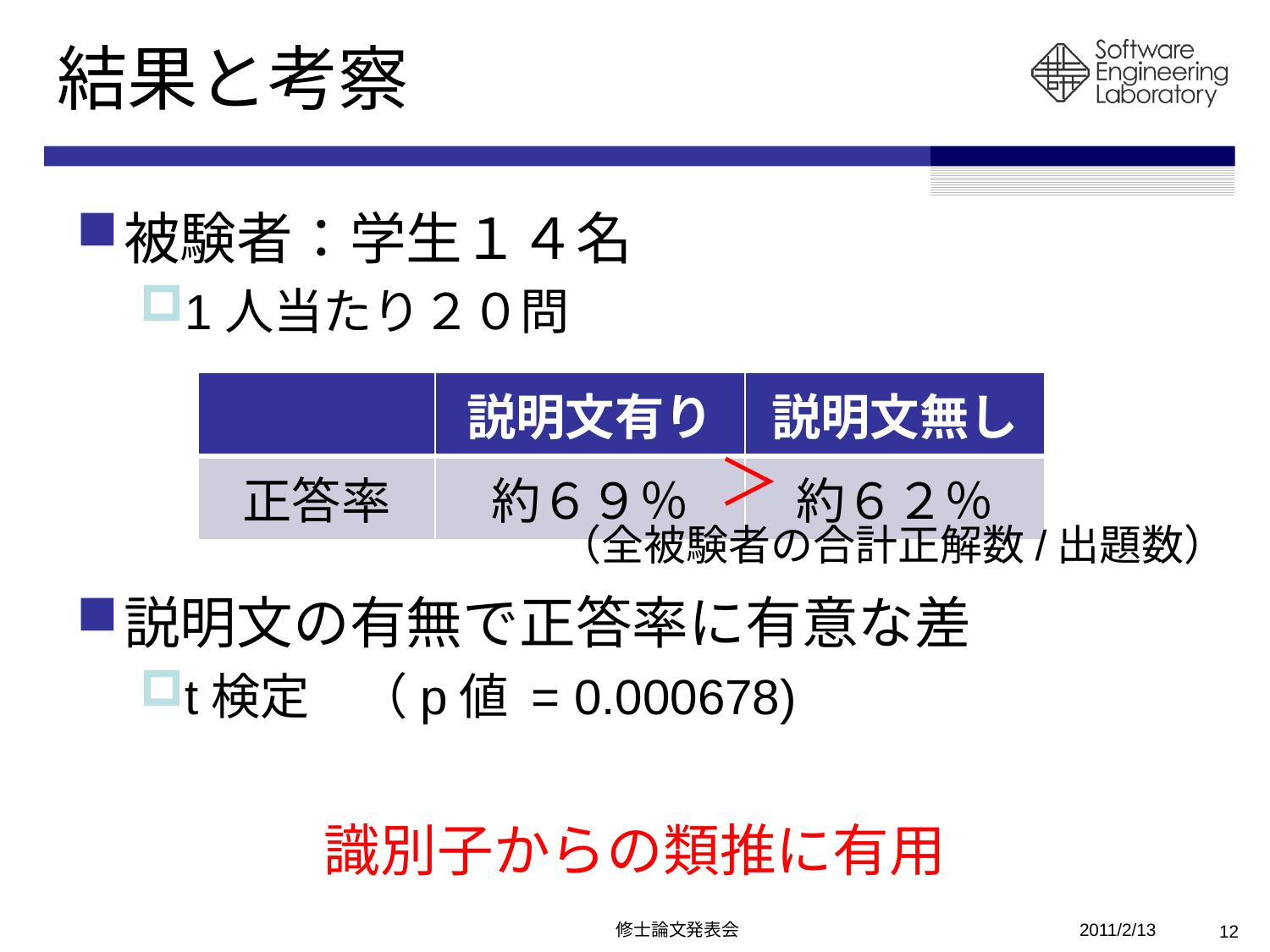

# 結果と考察
被験者：学生１４名
1人当たり２０問

説明文の有無で正答率に有意な差
t検定　（p値 = 0.000678)

識別子からの類推に有用

|  | 説明文有り | 説明文無し |
| --- | --- | --- |
| 正答率 | 約６９％ | 約６２％ |
＞
（全被験者の合計正解数/出題数）
修士論文発表会
2011/2/13
12